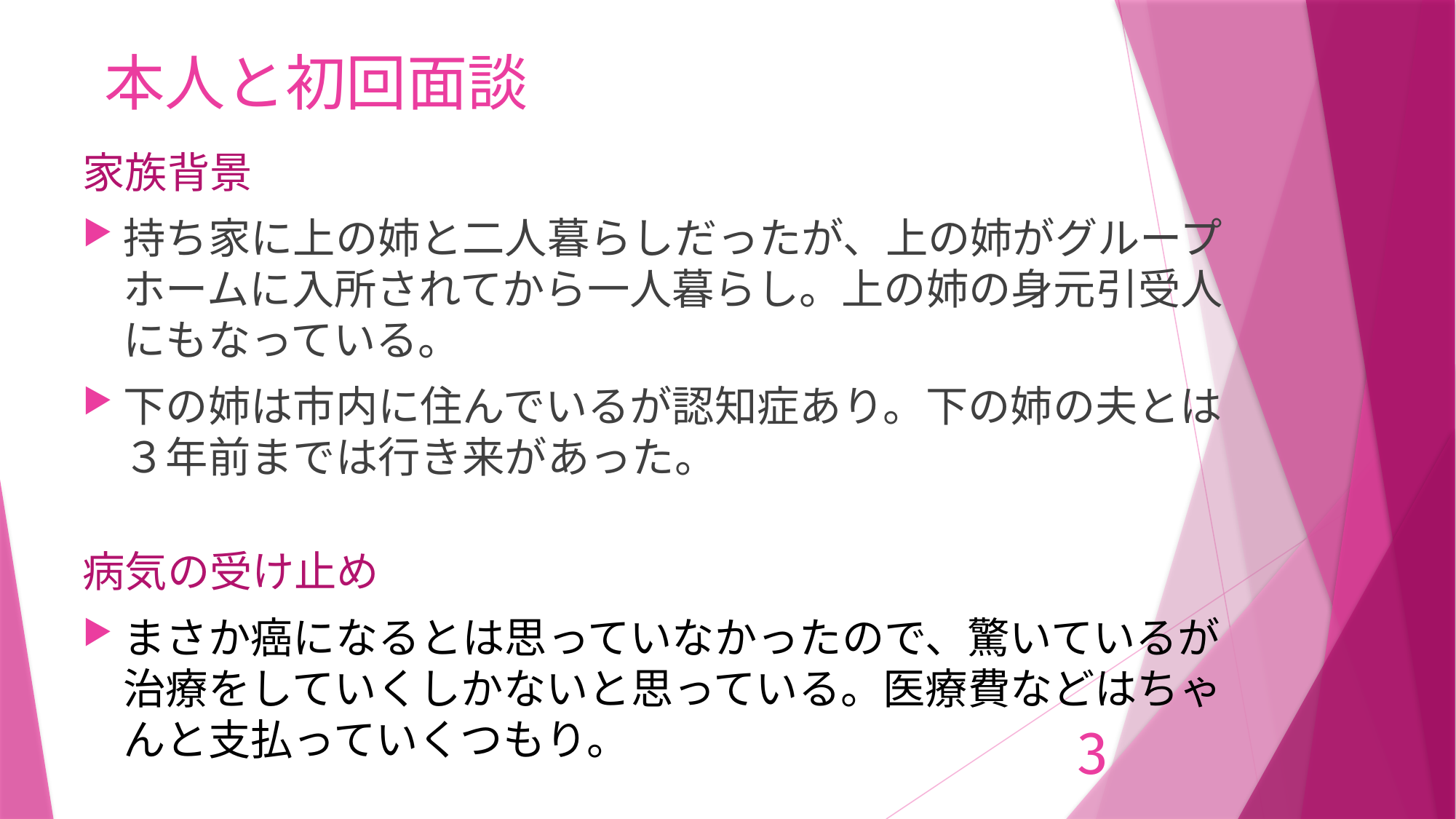

# 本人と初回面談
家族背景
持ち家に上の姉と二人暮らしだったが、上の姉がグループホームに入所されてから一人暮らし。上の姉の身元引受人にもなっている。
下の姉は市内に住んでいるが認知症あり。下の姉の夫とは３年前までは行き来があった。

病気の受け止め
まさか癌になるとは思っていなかったので、驚いているが治療をしていくしかないと思っている。医療費などはちゃんと支払っていくつもり。

3